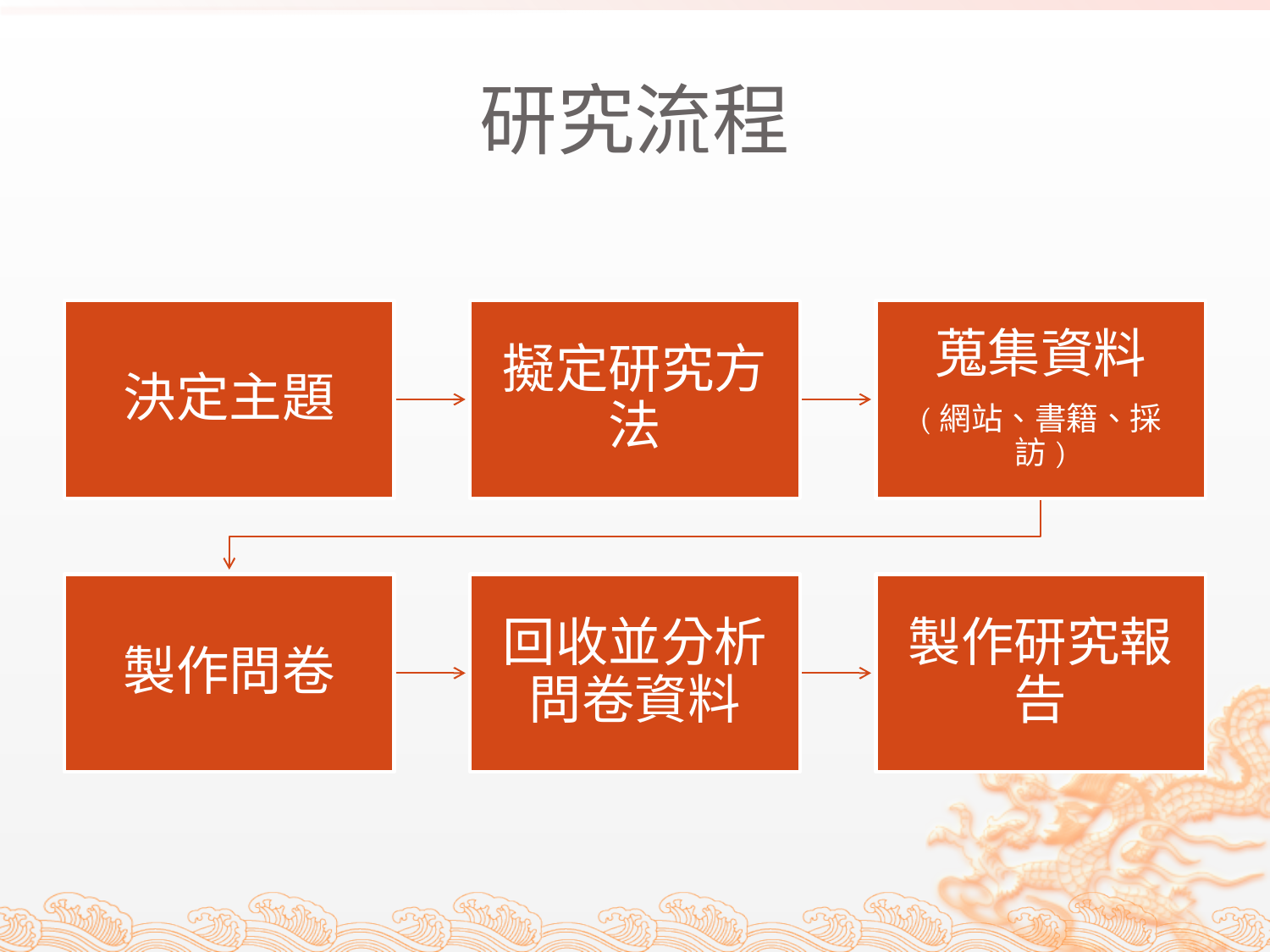

# 研究流程

決定主題

擬定研究方法

蒐集資料
(網站、書籍、採訪)

製作問卷

回收並分析問卷資料
製作研究報告